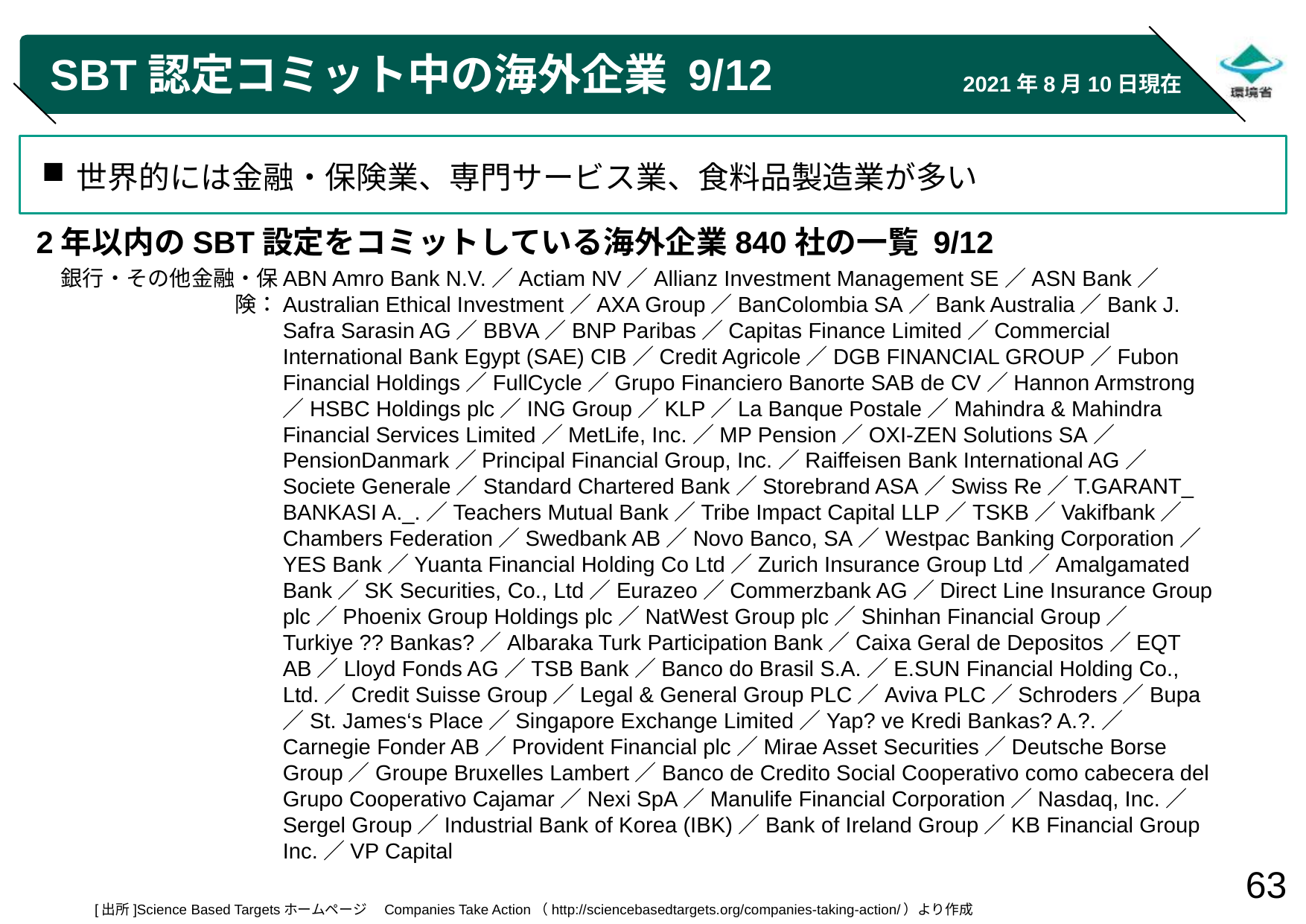

# SBT認定コミット中の海外企業 9/12
2021年8月10日現在
世界的には金融・保険業、専門サービス業、食料品製造業が多い
2年以内のSBT設定をコミットしている海外企業840社の一覧 9/12
銀行・その他金融・保険：

ABN Amro Bank N.V.／Actiam NV／Allianz Investment Management SE／ASN Bank／Australian Ethical Investment／AXA Group／BanColombia SA／Bank Australia／Bank J. Safra Sarasin AG／BBVA／BNP Paribas／Capitas Finance Limited／Commercial International Bank Egypt (SAE) CIB／Credit Agricole／DGB FINANCIAL GROUP／Fubon Financial Holdings／FullCycle／Grupo Financiero Banorte SAB de CV／Hannon Armstrong／HSBC Holdings plc／ING Group／KLP／La Banque Postale／Mahindra & Mahindra Financial Services Limited／MetLife, Inc.／MP Pension／OXI-ZEN Solutions SA／PensionDanmark／Principal Financial Group, Inc.／Raiffeisen Bank International AG／Societe Generale／Standard Chartered Bank／Storebrand ASA／Swiss Re／T.GARANT_ BANKASI A._.／Teachers Mutual Bank／Tribe Impact Capital LLP／TSKB／Vakifbank／Chambers Federation／Swedbank AB／Novo Banco, SA／Westpac Banking Corporation／YES Bank／Yuanta Financial Holding Co Ltd／Zurich Insurance Group Ltd／Amalgamated Bank／SK Securities, Co., Ltd／Eurazeo／Commerzbank AG／Direct Line Insurance Group plc／Phoenix Group Holdings plc／NatWest Group plc／Shinhan Financial Group／Turkiye ?? Bankas?／Albaraka Turk Participation Bank／Caixa Geral de Depositos／EQT AB／Lloyd Fonds AG／TSB Bank／Banco do Brasil S.A.／E.SUN Financial Holding Co., Ltd.／Credit Suisse Group／Legal & General Group PLC／Aviva PLC／Schroders／Bupa／St. James‘s Place／Singapore Exchange Limited／Yap? ve Kredi Bankas? A.?.／Carnegie Fonder AB／Provident Financial plc／Mirae Asset Securities／Deutsche Borse Group／Groupe Bruxelles Lambert／Banco de Credito Social Cooperativo como cabecera del Grupo Cooperativo Cajamar／Nexi SpA／Manulife Financial Corporation／Nasdaq, Inc.／Sergel Group／Industrial Bank of Korea (IBK)／Bank of Ireland Group／KB Financial Group Inc.／VP Capital
[出所]Science Based Targetsホームページ　Companies Take Action（http://sciencebasedtargets.org/companies-taking-action/）より作成